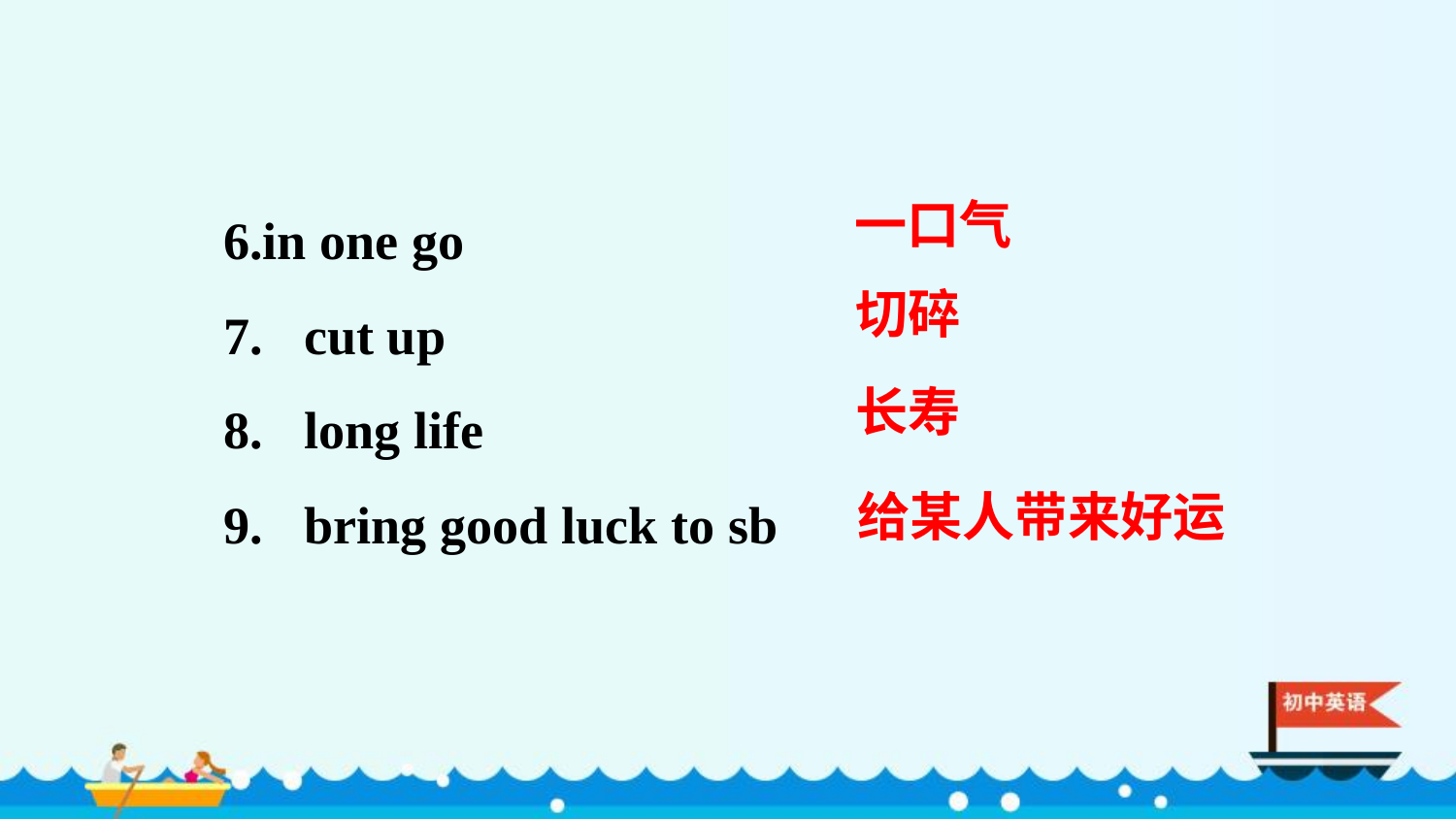

in one go
  cut up
  long life
  bring good luck to sb
一口气
切碎
长寿
给某人带来好运